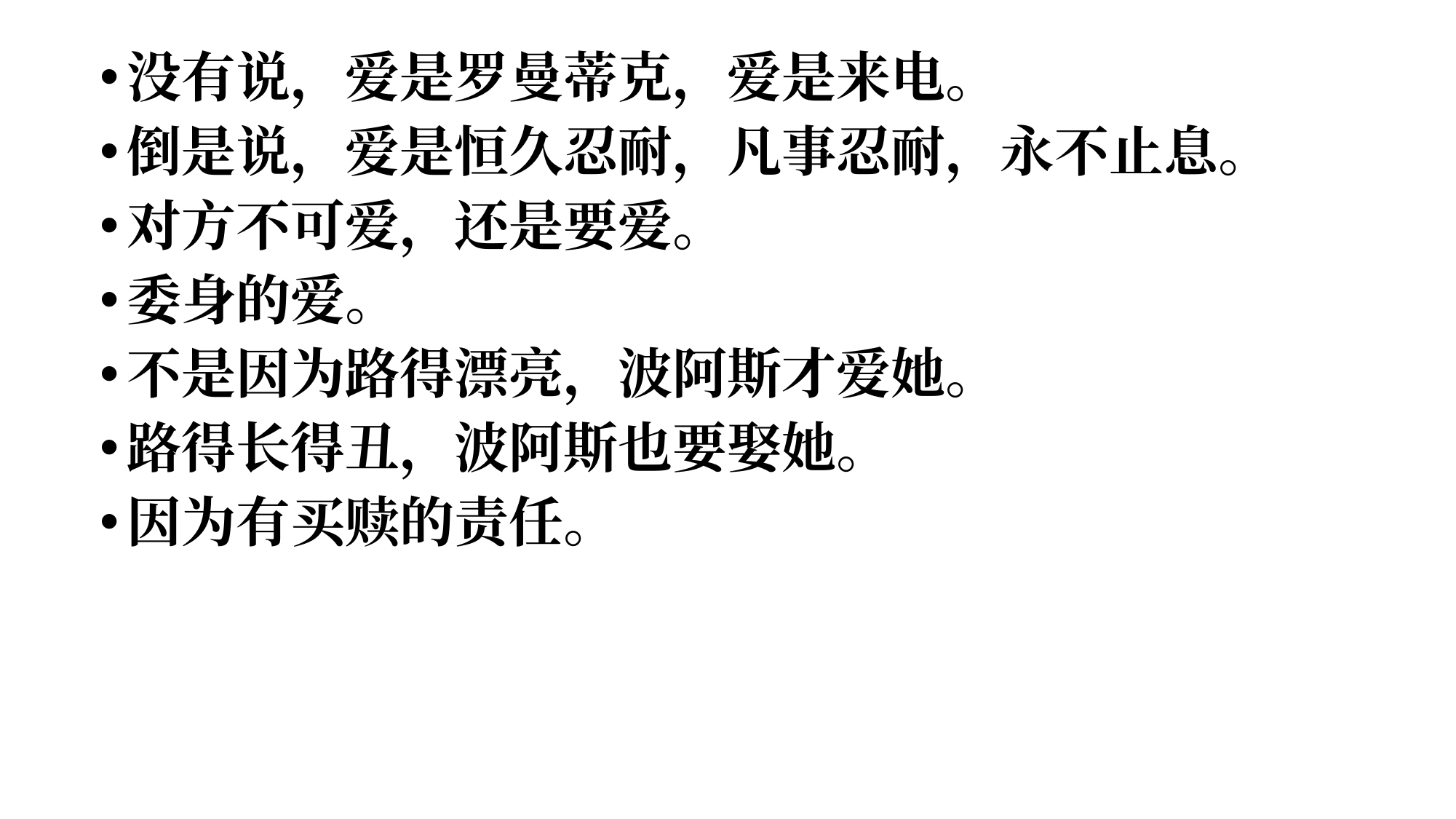

没有说，爱是罗曼蒂克，爱是来电。
倒是说，爱是恒久忍耐，凡事忍耐，永不止息。
对方不可爱，还是要爱。
委身的爱。
不是因为路得漂亮，波阿斯才爱她。
路得长得丑，波阿斯也要娶她。
因为有买赎的责任。